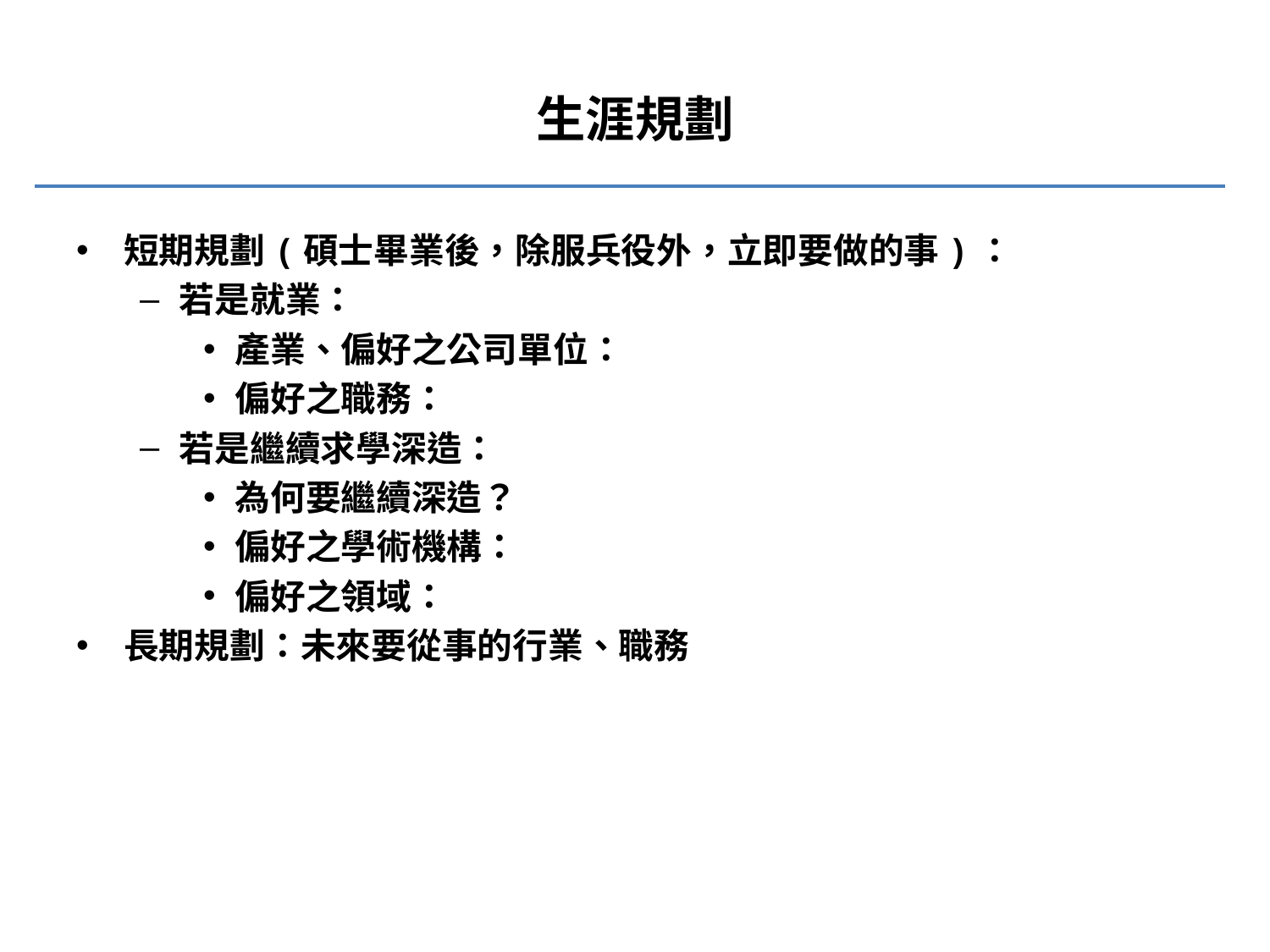

# 生涯規劃
短期規劃(碩士畢業後，除服兵役外，立即要做的事)：
若是就業：
產業、偏好之公司單位：
偏好之職務：
若是繼續求學深造：
為何要繼續深造？
偏好之學術機構：
偏好之領域：
長期規劃：未來要從事的行業、職務